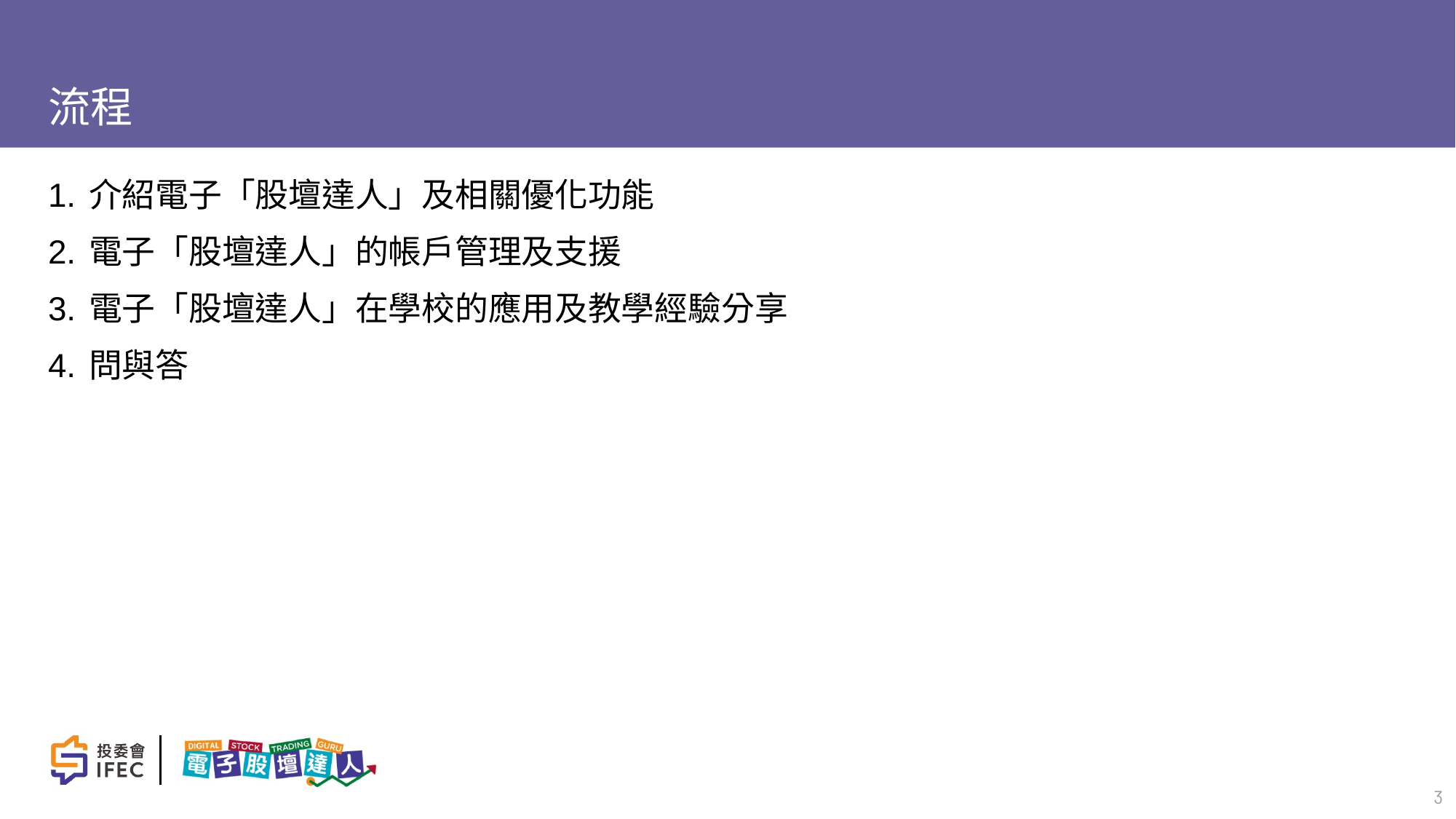

# 流程
介紹電子「股壇達人」及相關優化功能
電子「股壇達人」的帳戶管理及支援
電子「股壇達人」在學校的應用及教學經驗分享
問與答
3